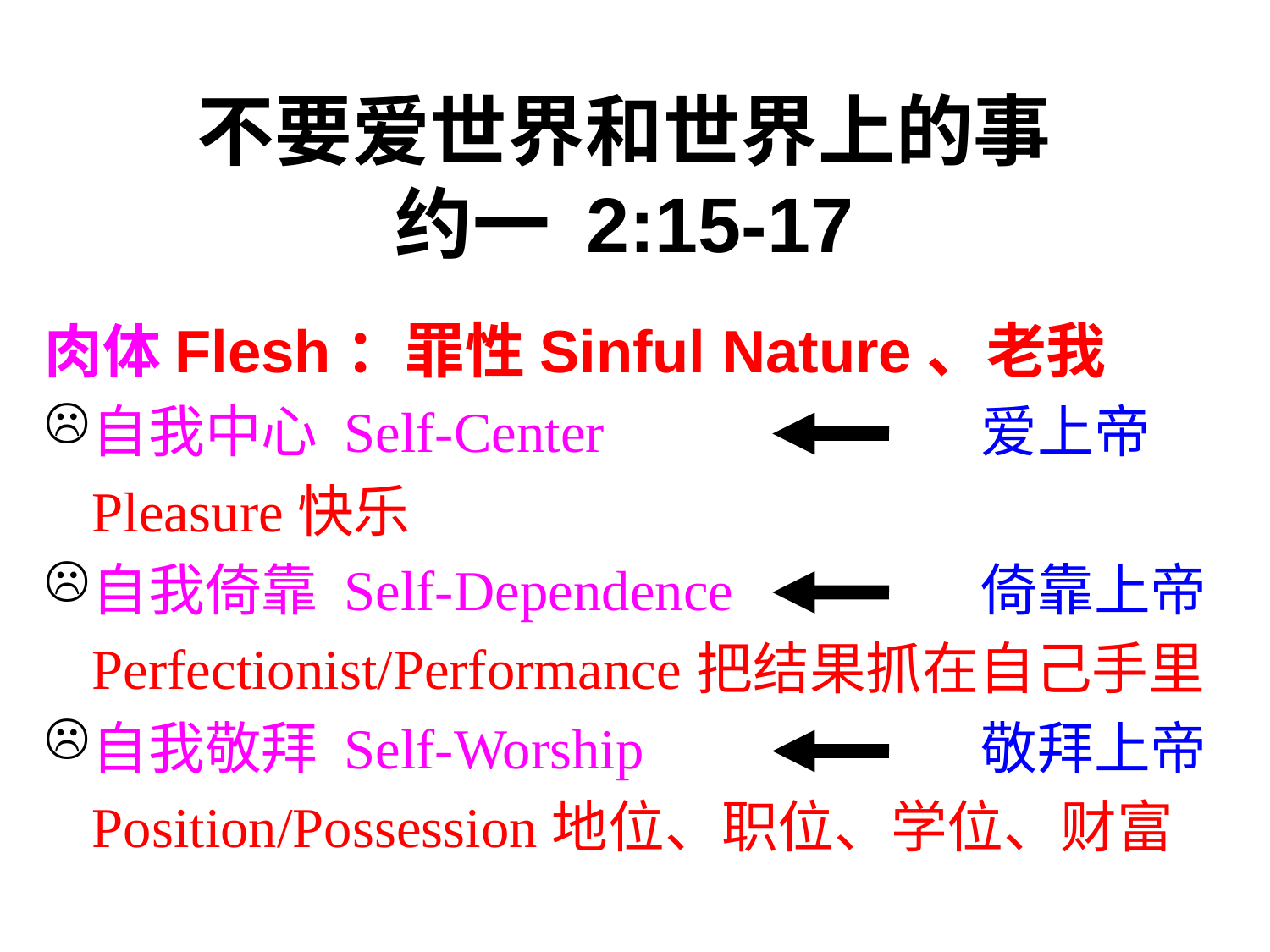

# 不要爱世界和世界上的事 约一 2:15-17
肉体Flesh：罪性Sinful Nature、老我
自我中心 Self-Center			爱上帝
	Pleasure快乐
自我倚靠 Self-Dependence 		倚靠上帝
	Perfectionist/Performance把结果抓在自己手里
自我敬拜 Self-Worship	 		敬拜上帝
	Position/Possession地位、职位、学位、财富